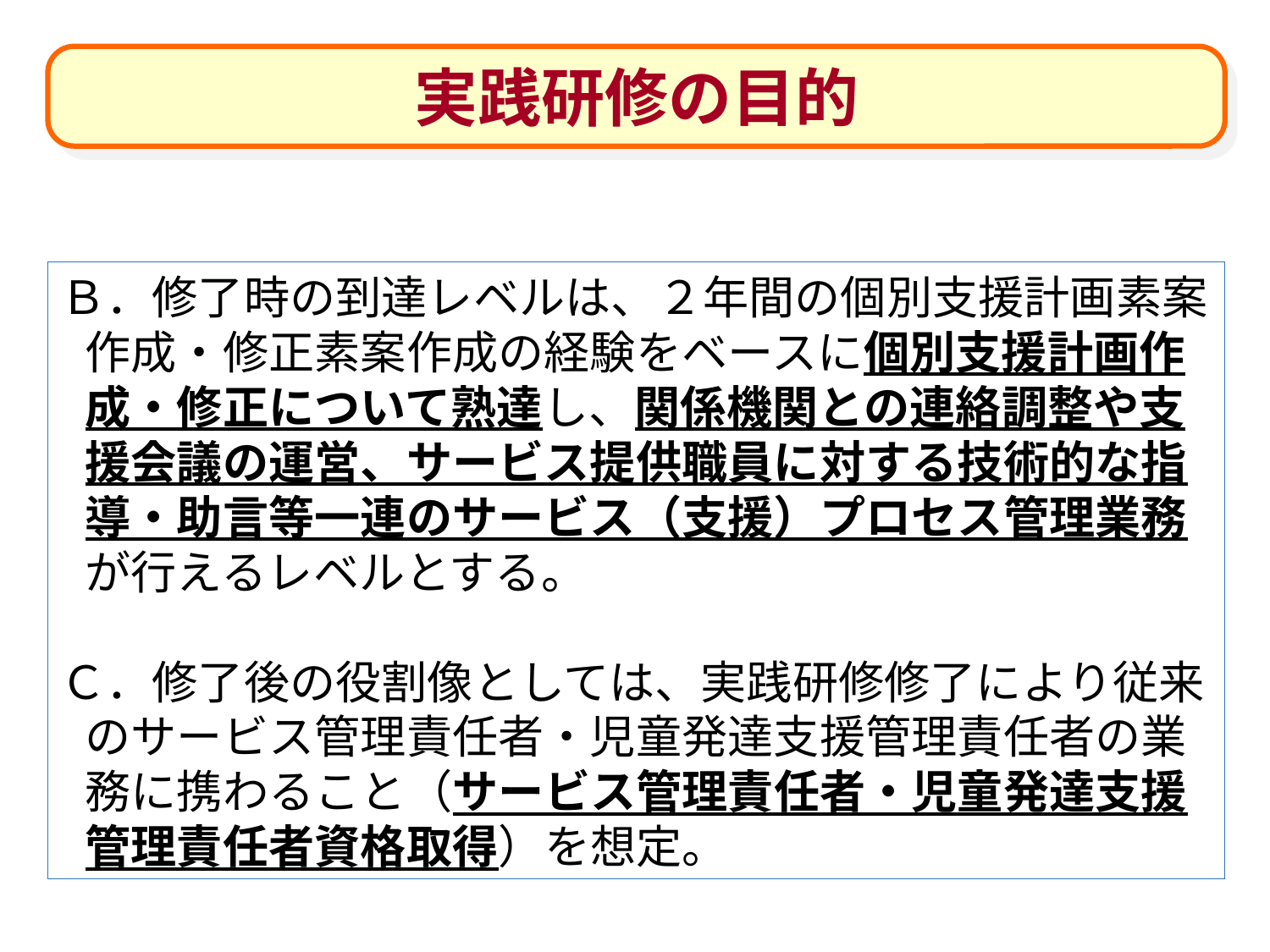

実践研修の目的
Ｂ．修了時の到達レベルは、２年間の個別支援計画素案作成・修正素案作成の経験をベースに個別支援計画作成・修正について熟達し、関係機関との連絡調整や支援会議の運営、サービス提供職員に対する技術的な指導・助言等一連のサービス（支援）プロセス管理業務が行えるレベルとする。

Ｃ．修了後の役割像としては、実践研修修了により従来のサービス管理責任者・児童発達支援管理責任者の業務に携わること（サービス管理責任者・児童発達支援管理責任者資格取得）を想定。